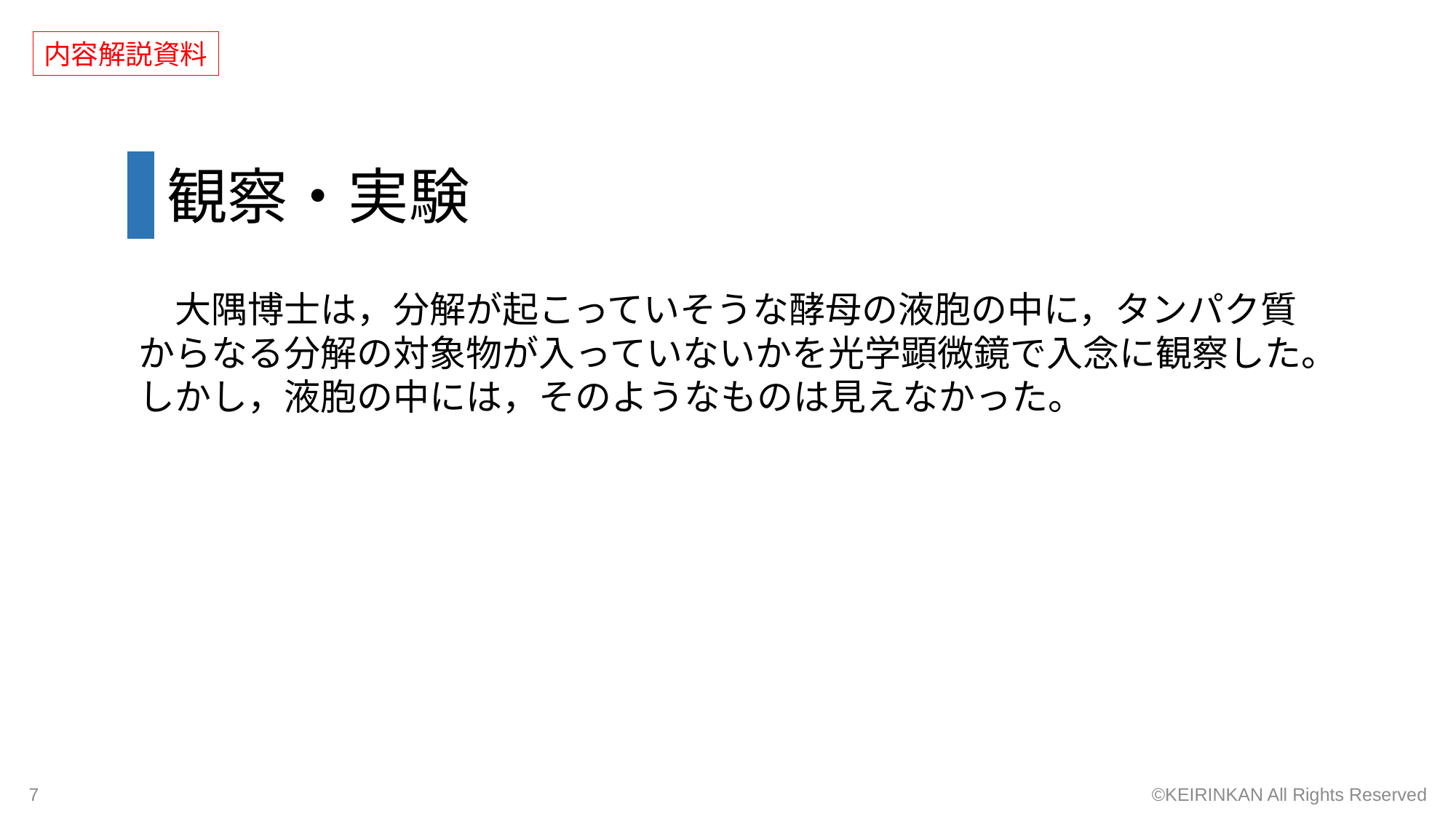

内容解説資料

 観察・実験
　大隅博士は，分解が起こっていそうな酵母の液胞の中に，タンパク質からなる分解の対象物が入っていないかを光学顕微鏡で入念に観察した。しかし，液胞の中には，そのようなものは見えなかった。
7
©KEIRINKAN All Rights Reserved